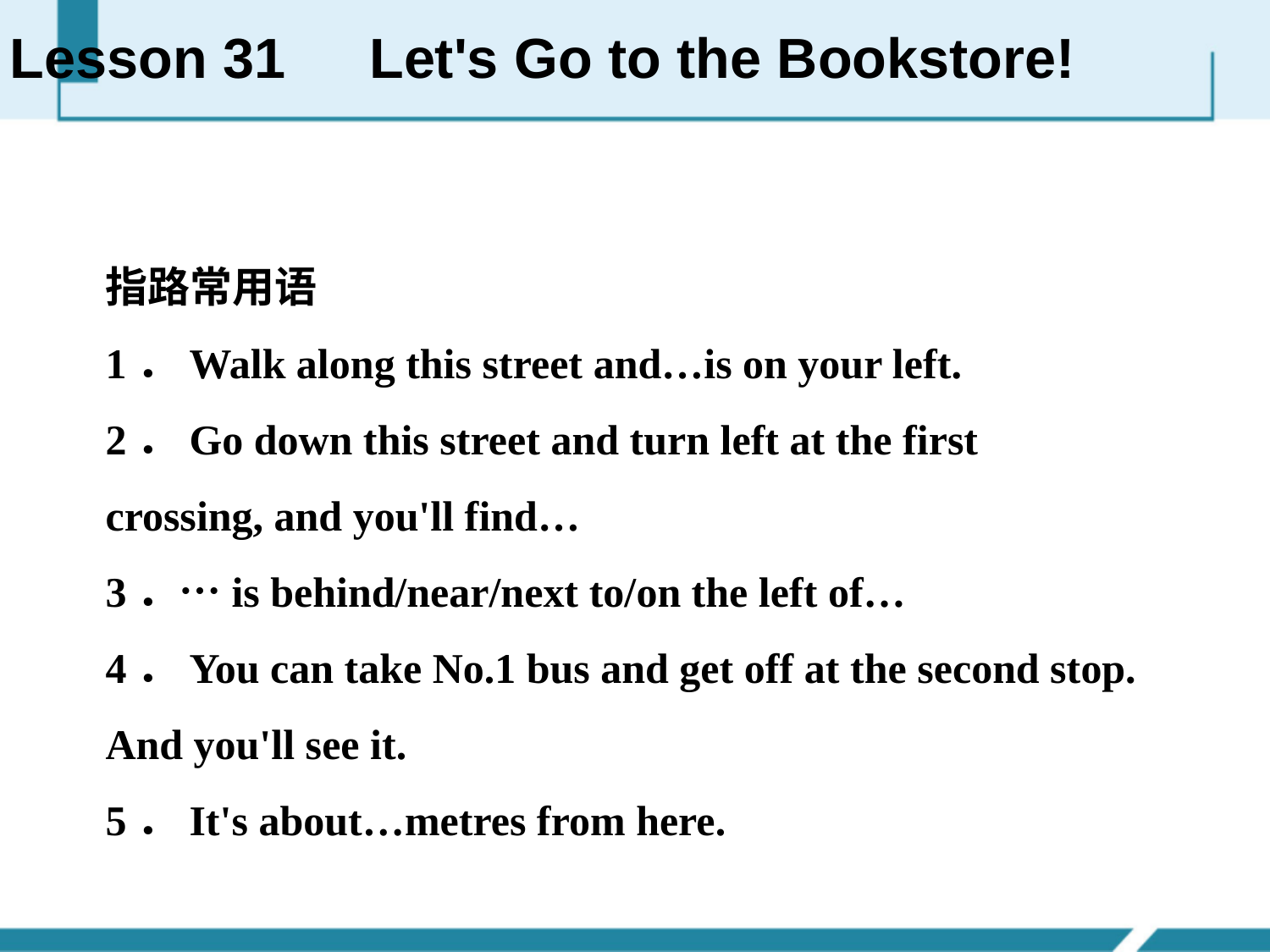

Lesson 31　Let's Go to the Bookstore!
指路常用语
1．Walk along this street and…is on your left.
2．Go down this street and turn left at the first       crossing, and you'll find…
3．…is behind/near/next to/on the left of…
4．You can take No.1 bus and get off at the second stop. And you'll see it.
5．It's about…metres from here.